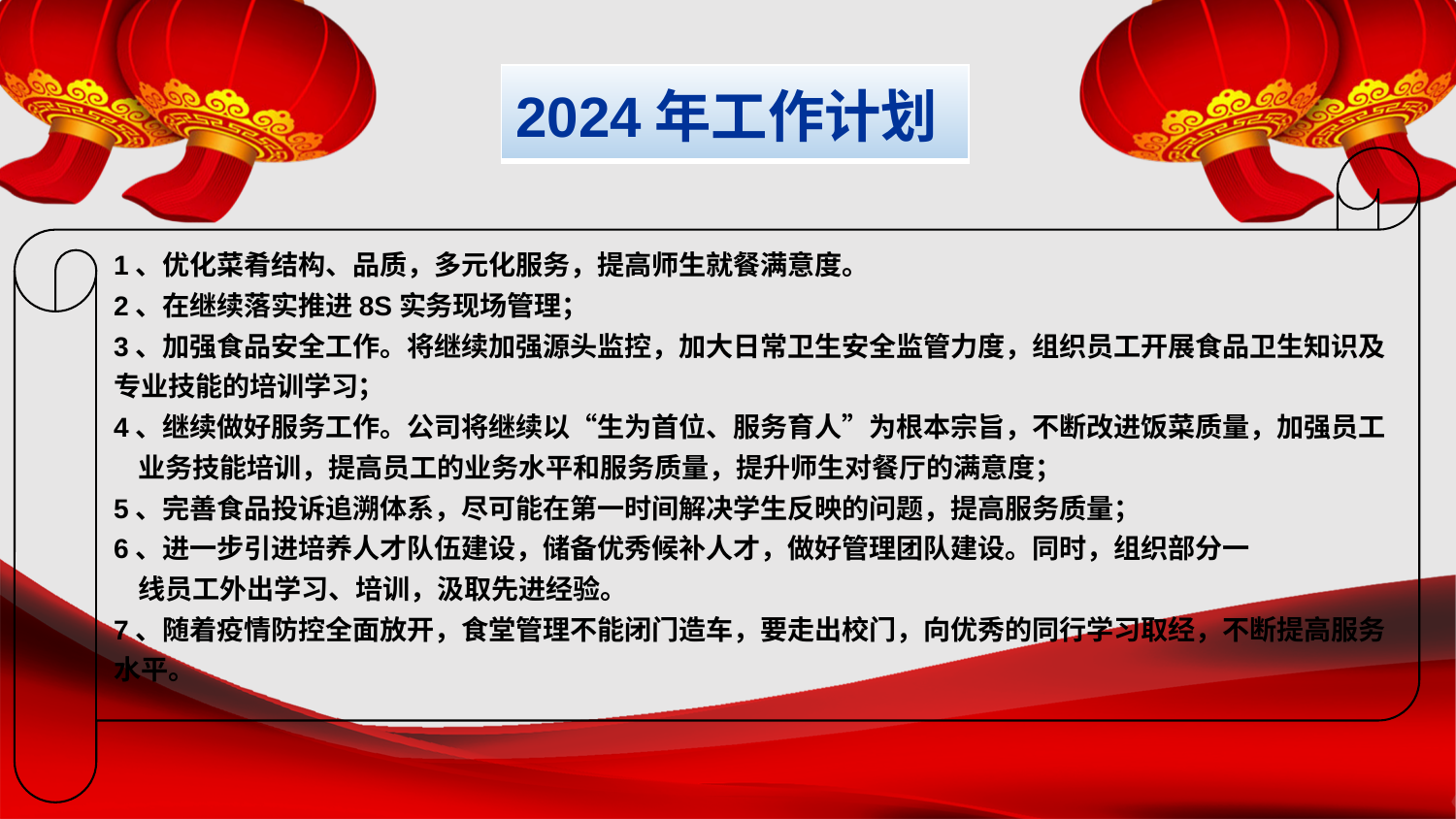

| 2024年工作计划 |
| --- |

1、优化菜肴结构、品质，多元化服务，提高师生就餐满意度。
2、在继续落实推进8S实务现场管理；
3、加强食品安全工作。将继续加强源头监控，加大日常卫生安全监管力度，组织员工开展食品卫生知识及专业技能的培训学习；
4、继续做好服务工作。公司将继续以“生为首位、服务育人”为根本宗旨，不断改进饭菜质量，加强员工
   业务技能培训，提高员工的业务水平和服务质量，提升师生对餐厅的满意度；
5、完善食品投诉追溯体系，尽可能在第一时间解决学生反映的问题，提高服务质量；
6、进一步引进培养人才队伍建设，储备优秀候补人才，做好管理团队建设。同时，组织部分一
   线员工外出学习、培训，汲取先进经验。
7、随着疫情防控全面放开，食堂管理不能闭门造车，要走出校门，向优秀的同行学习取经，不断提高服务水平。